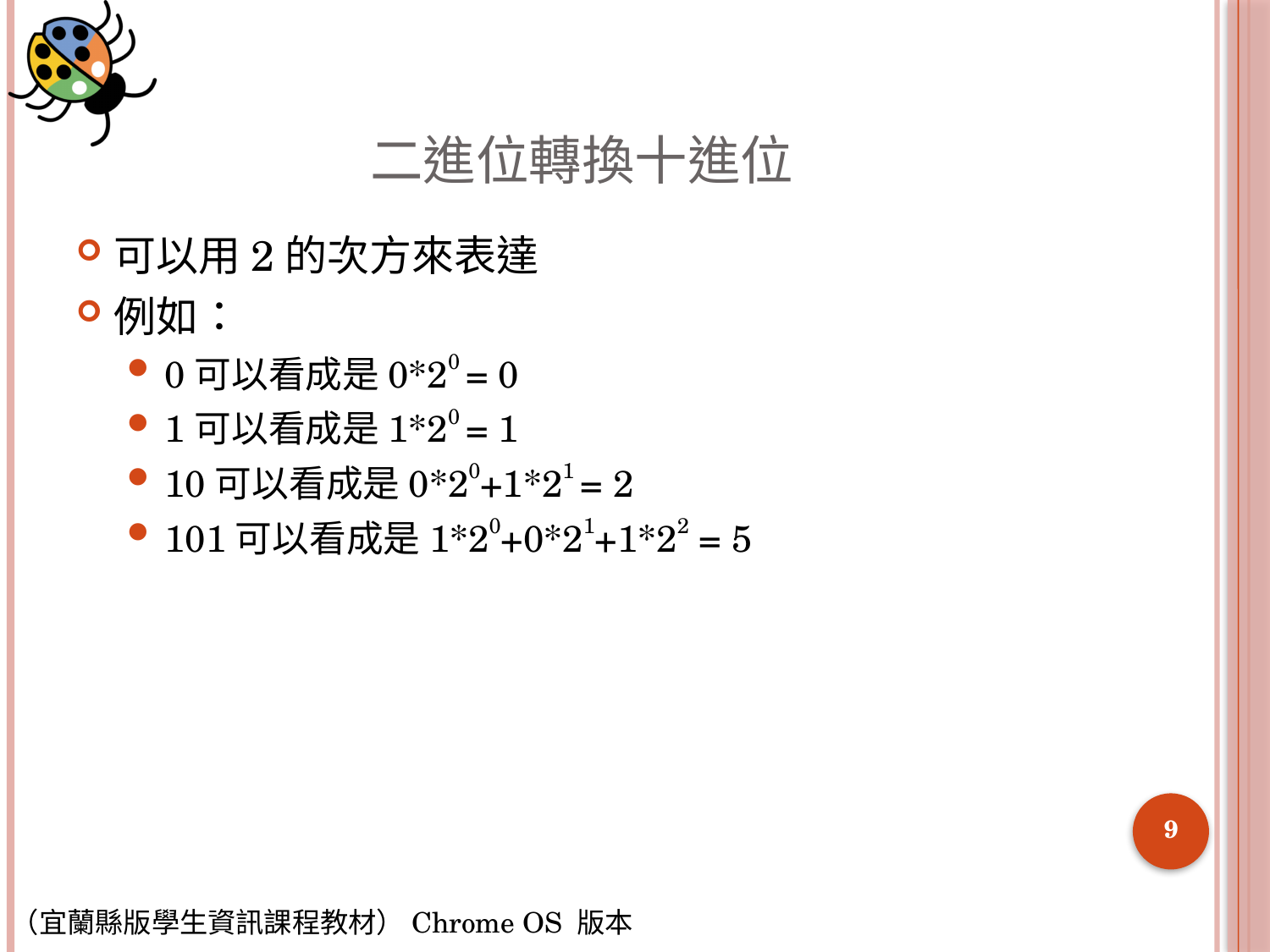

# 二進位轉換十進位
可以用2的次方來表達
例如：
0可以看成是0*20 = 0
1可以看成是1*20 = 1
10可以看成是0*20+1*21 = 2
101可以看成是1*20+0*21+1*22 = 5

9